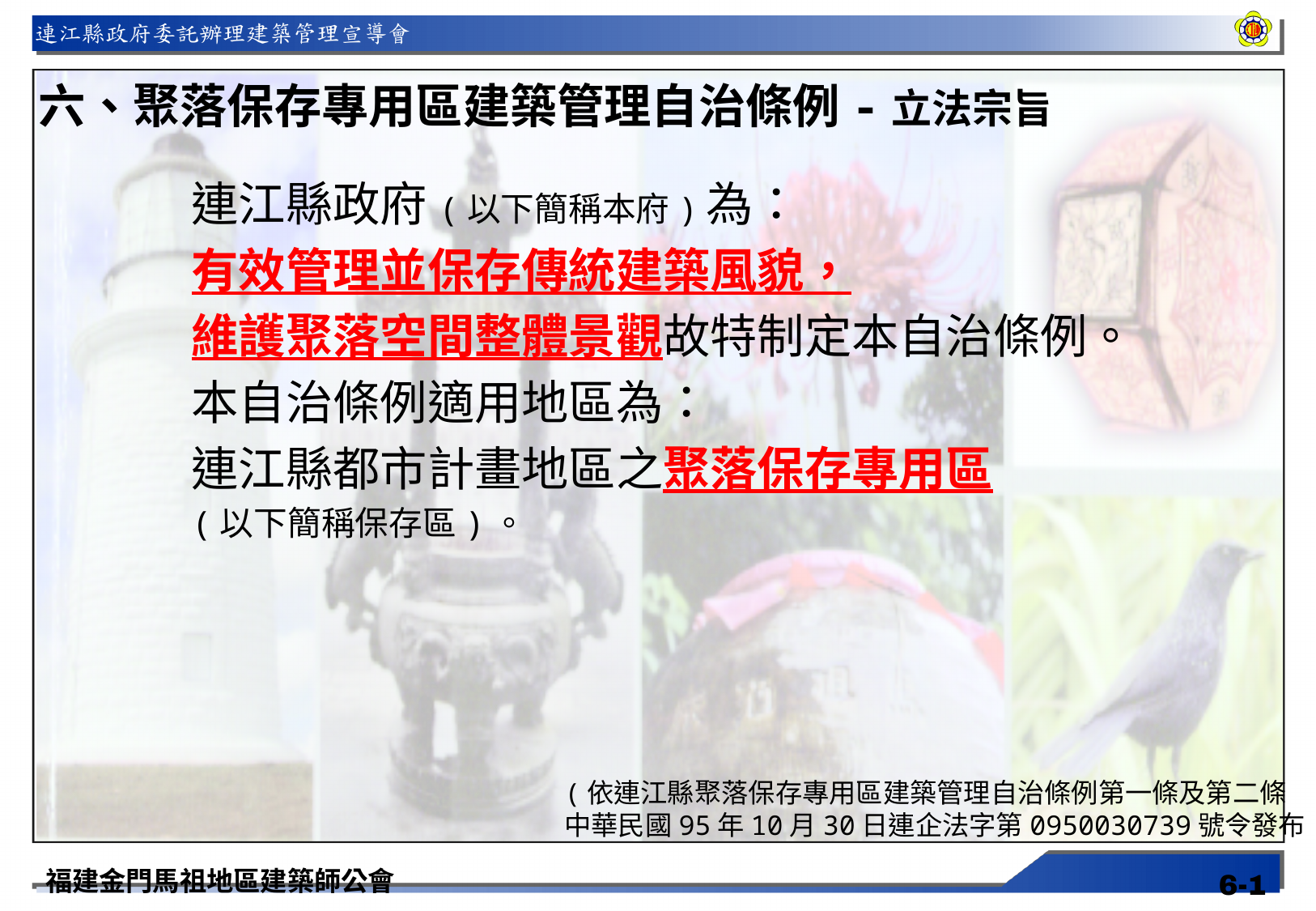

六、聚落保存專用區建築管理自治條例-立法宗旨
連江縣政府(以下簡稱本府)為：
有效管理並保存傳統建築風貌，
維護聚落空間整體景觀故特制定本自治條例。
本自治條例適用地區為：
連江縣都市計畫地區之聚落保存專用區
(以下簡稱保存區)。
(依連江縣聚落保存專用區建築管理自治條例第一條及第二條
中華民國95年10月30日連企法字第0950030739號令發布)
福建金門馬祖地區建築師公會
6-1